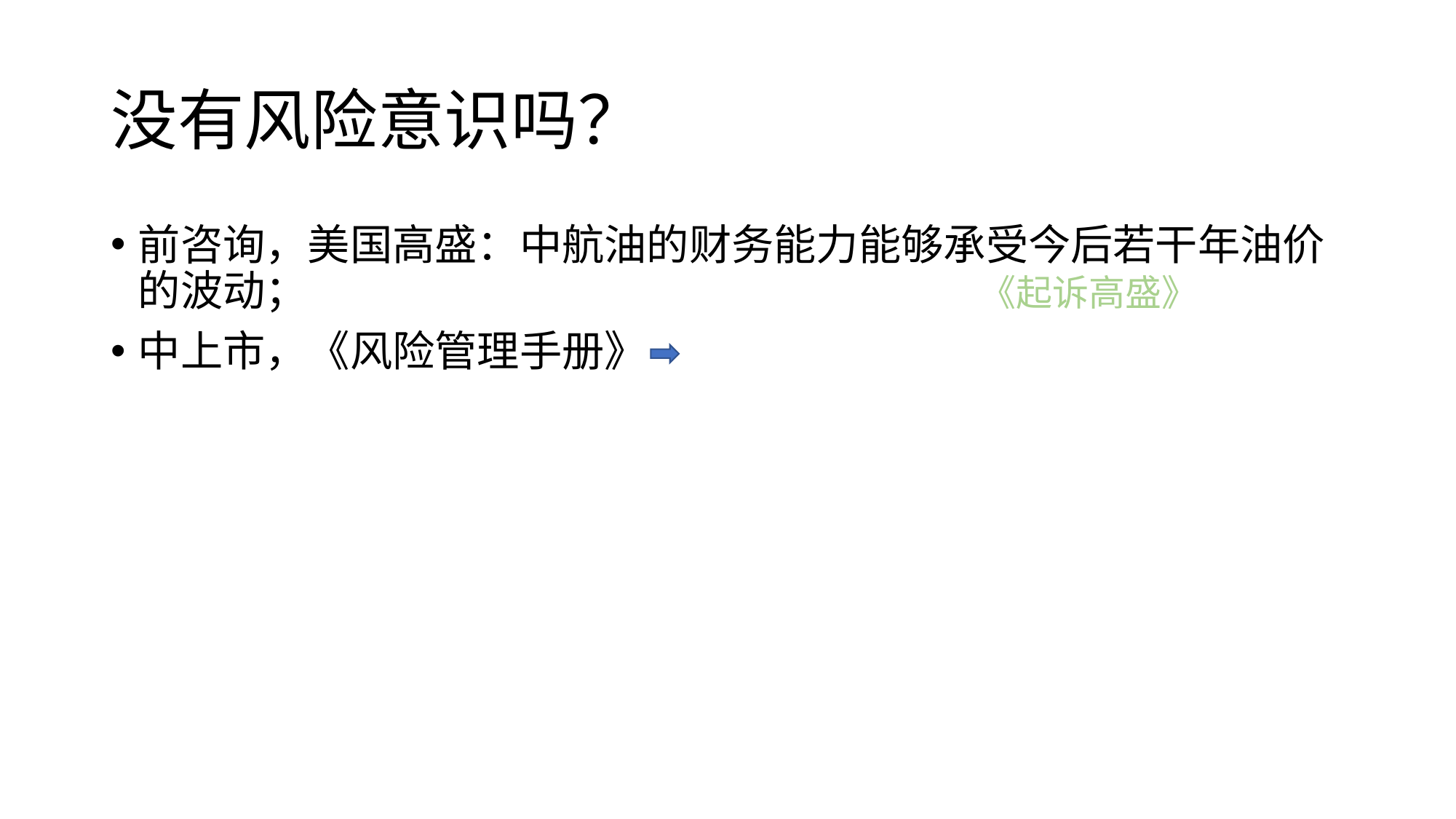

# 没有风险意识吗？
前咨询，美国高盛：中航油的财务能力能够承受今后若干年油价的波动；                                                                       《起诉高盛》
中上市，《风险管理手册》